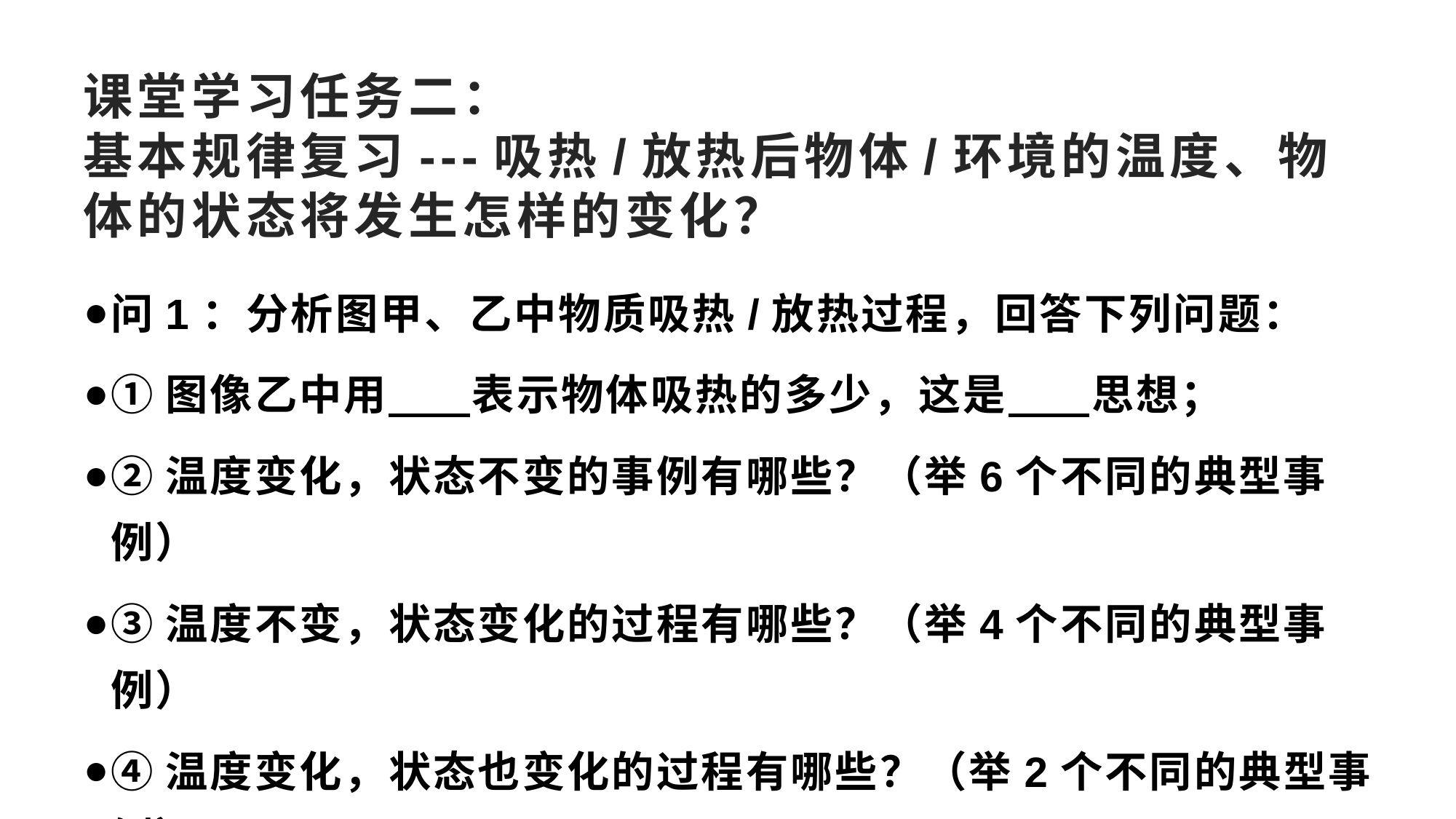

# 课堂学习任务二： 基本规律复习---吸热/放热后物体/环境的温度、物体的状态将发生怎样的变化？
问1：分析图甲、乙中物质吸热/放热过程，回答下列问题：
①图像乙中用       表示物体吸热的多少，这是       思想；
②温度变化，状态不变的事例有哪些？（举6个不同的典型事例）
③温度不变，状态变化的过程有哪些？（举4个不同的典型事例）
④温度变化，状态也变化的过程有哪些？（举2个不同的典型事例）